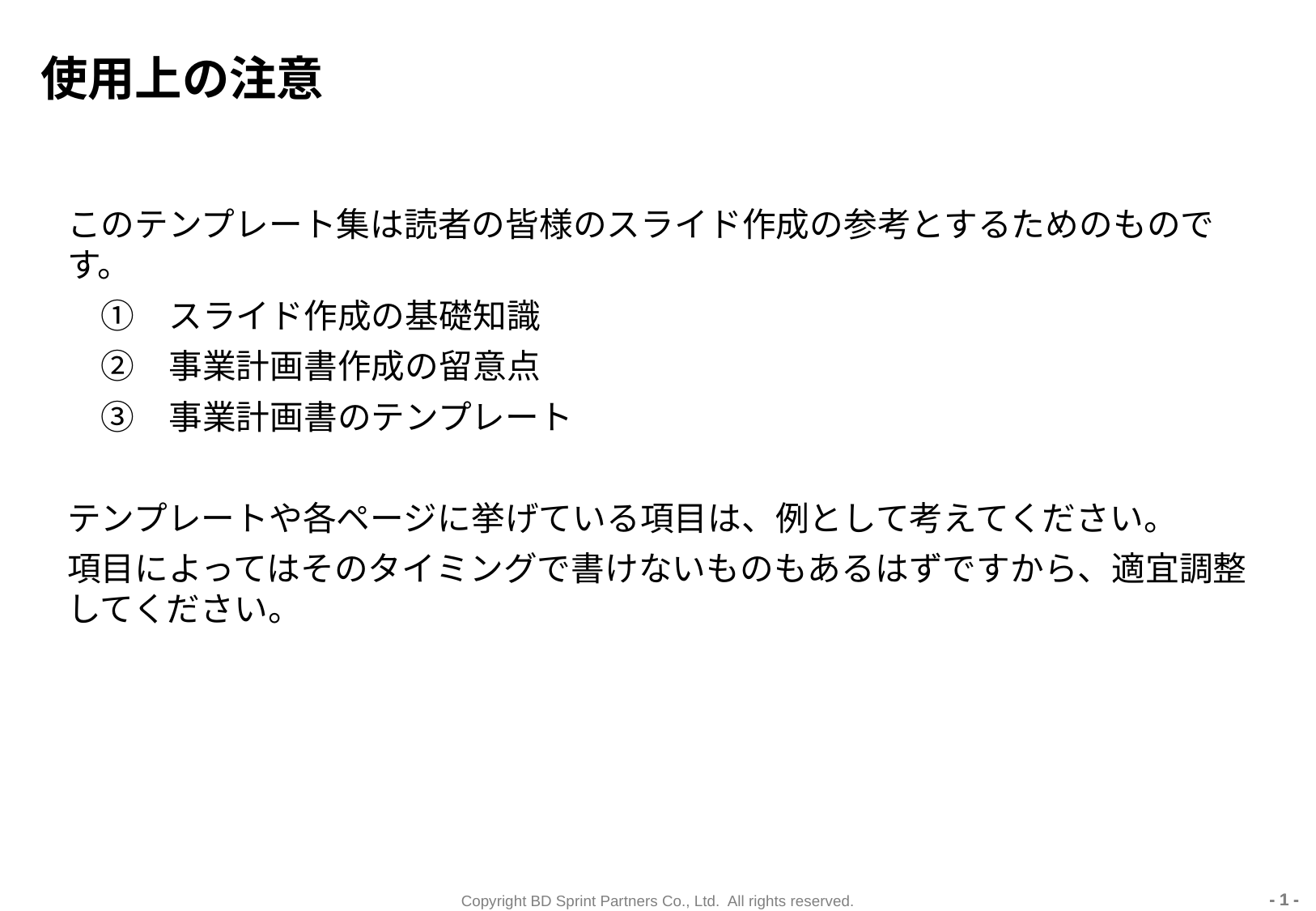

# 使用上の注意
このテンプレート集は読者の皆様のスライド作成の参考とするためのものです。
　①　スライド作成の基礎知識
　②　事業計画書作成の留意点
　③　事業計画書のテンプレート

テンプレートや各ページに挙げている項目は、例として考えてください。
項目によってはそのタイミングで書けないものもあるはずですから、適宜調整してください。